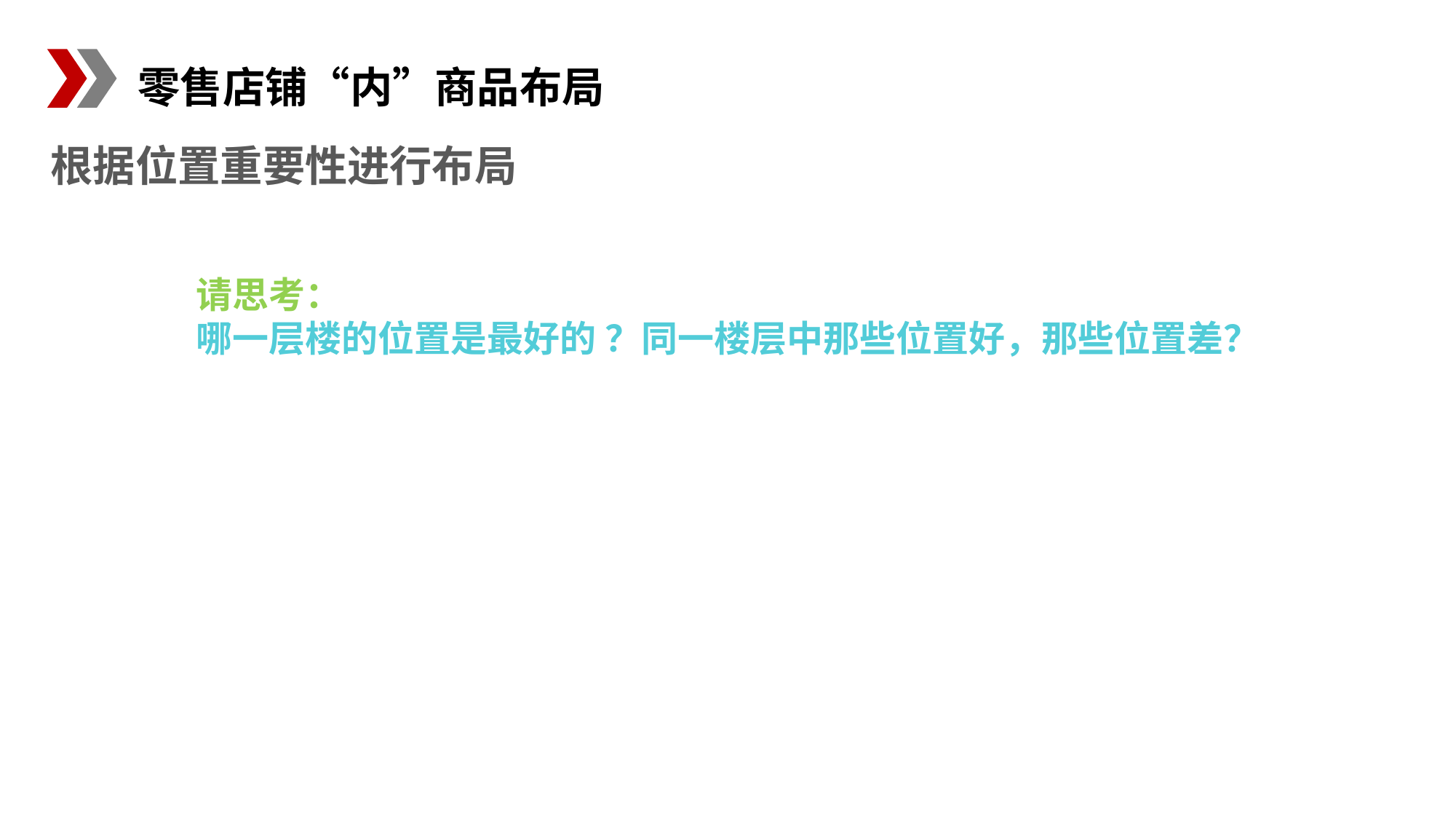

零售店铺“内”商品布局

根据位置重要性进行布局
请思考：
哪一层楼的位置是最好的 ？同一楼层中那些位置好，那些位置差？